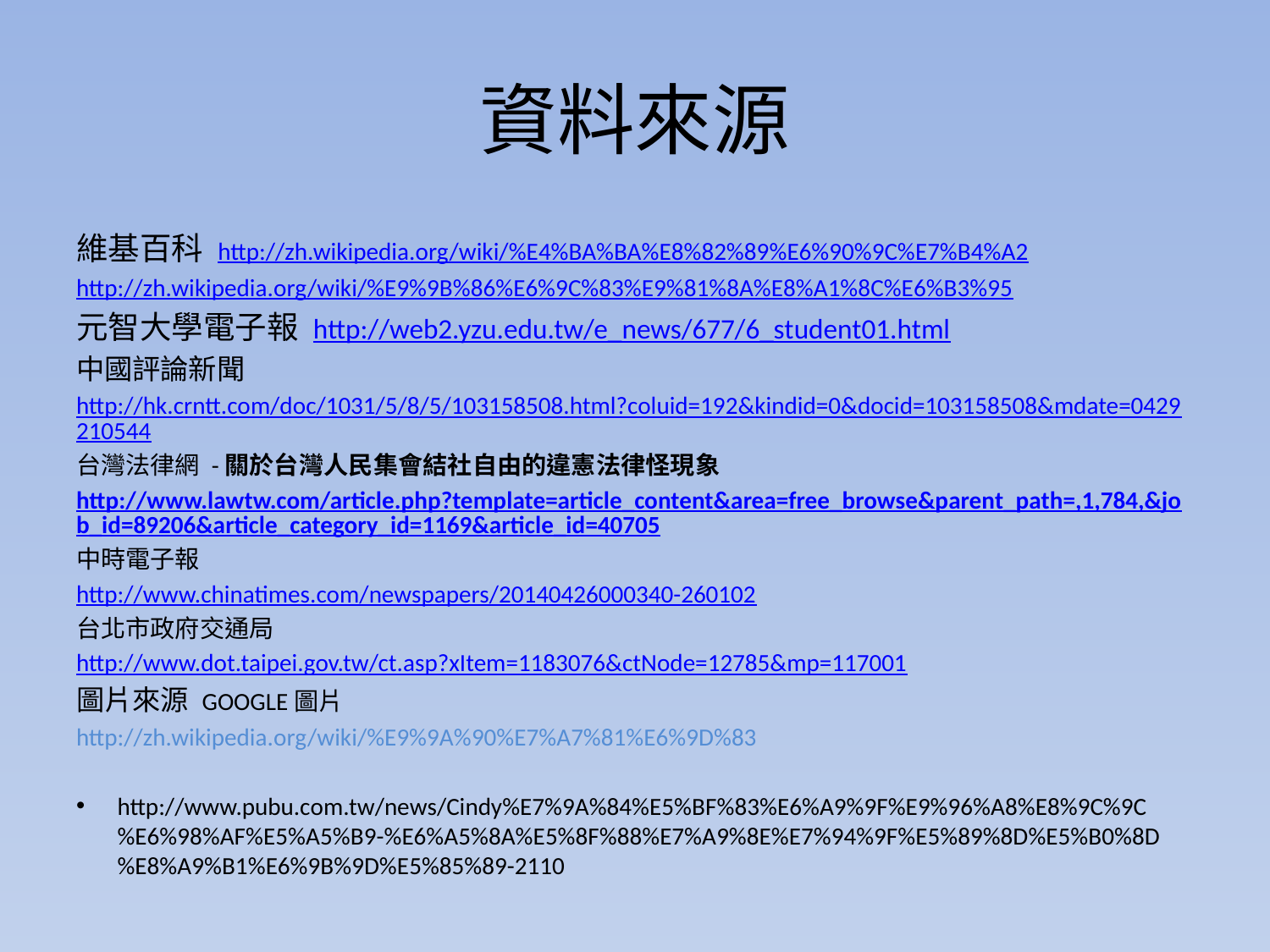

# 資料來源
維基百科 http://zh.wikipedia.org/wiki/%E4%BA%BA%E8%82%89%E6%90%9C%E7%B4%A2
http://zh.wikipedia.org/wiki/%E9%9B%86%E6%9C%83%E9%81%8A%E8%A1%8C%E6%B3%95
元智大學電子報 http://web2.yzu.edu.tw/e_news/677/6_student01.html
中國評論新聞
http://hk.crntt.com/doc/1031/5/8/5/103158508.html?coluid=192&kindid=0&docid=103158508&mdate=0429210544
台灣法律網 -關於台灣人民集會結社自由的違憲法律怪現象
http://www.lawtw.com/article.php?template=article_content&area=free_browse&parent_path=,1,784,&job_id=89206&article_category_id=1169&article_id=40705
中時電子報
http://www.chinatimes.com/newspapers/20140426000340-260102
台北市政府交通局
http://www.dot.taipei.gov.tw/ct.asp?xItem=1183076&ctNode=12785&mp=117001
圖片來源 GOOGLE圖片
http://zh.wikipedia.org/wiki/%E9%9A%90%E7%A7%81%E6%9D%83

http://www.pubu.com.tw/news/Cindy%E7%9A%84%E5%BF%83%E6%A9%9F%E9%96%A8%E8%9C%9C%E6%98%AF%E5%A5%B9-%E6%A5%8A%E5%8F%88%E7%A9%8E%E7%94%9F%E5%89%8D%E5%B0%8D%E8%A9%B1%E6%9B%9D%E5%85%89-2110